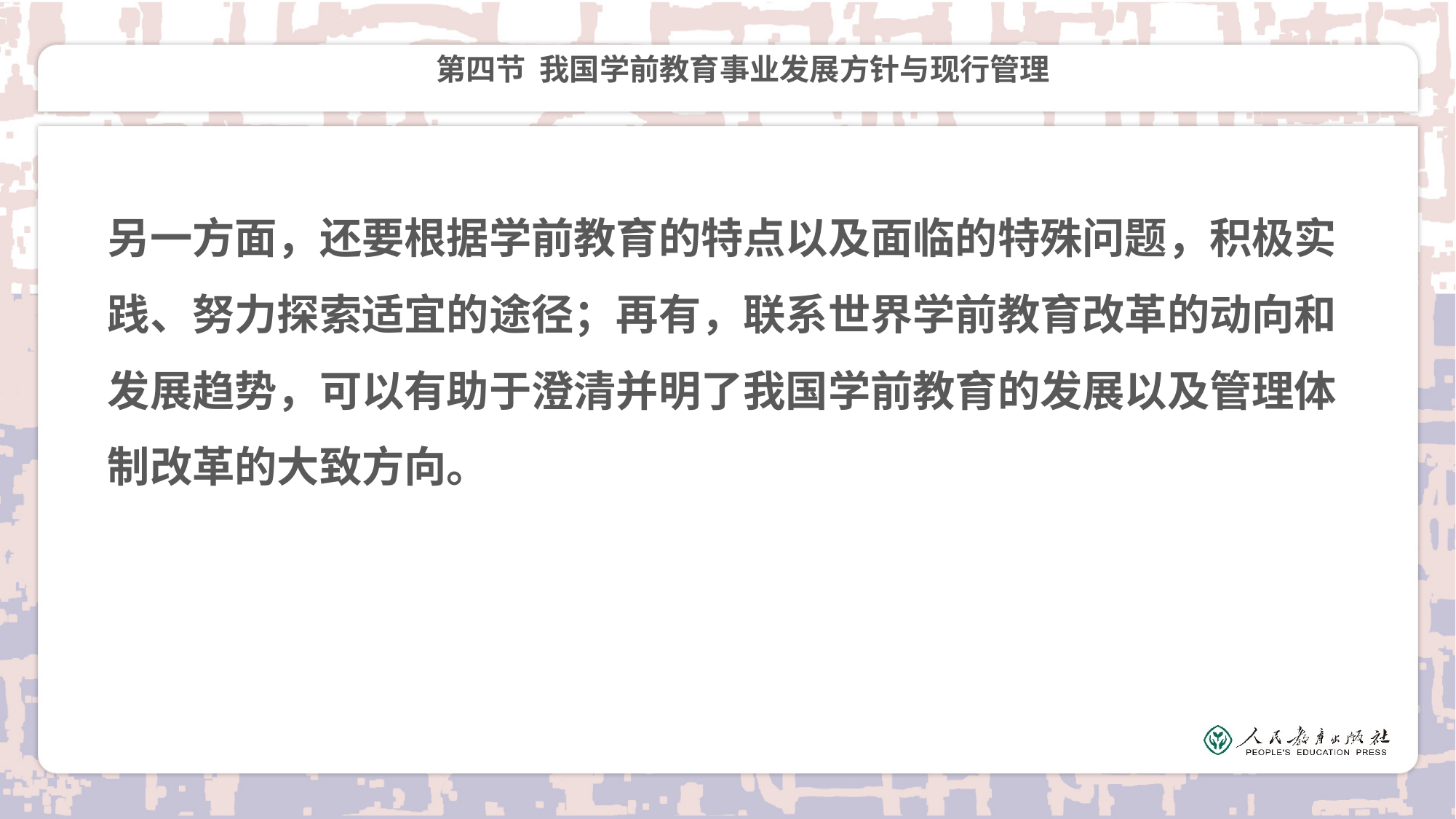

# 第四节  我国学前教育事业发展方针与现行管理
另一方面，还要根据学前教育的特点以及面临的特殊问题，积极实践、努力探索适宜的途径；再有，联系世界学前教育改革的动向和发展趋势，可以有助于澄清并明了我国学前教育的发展以及管理体制改革的大致方向。